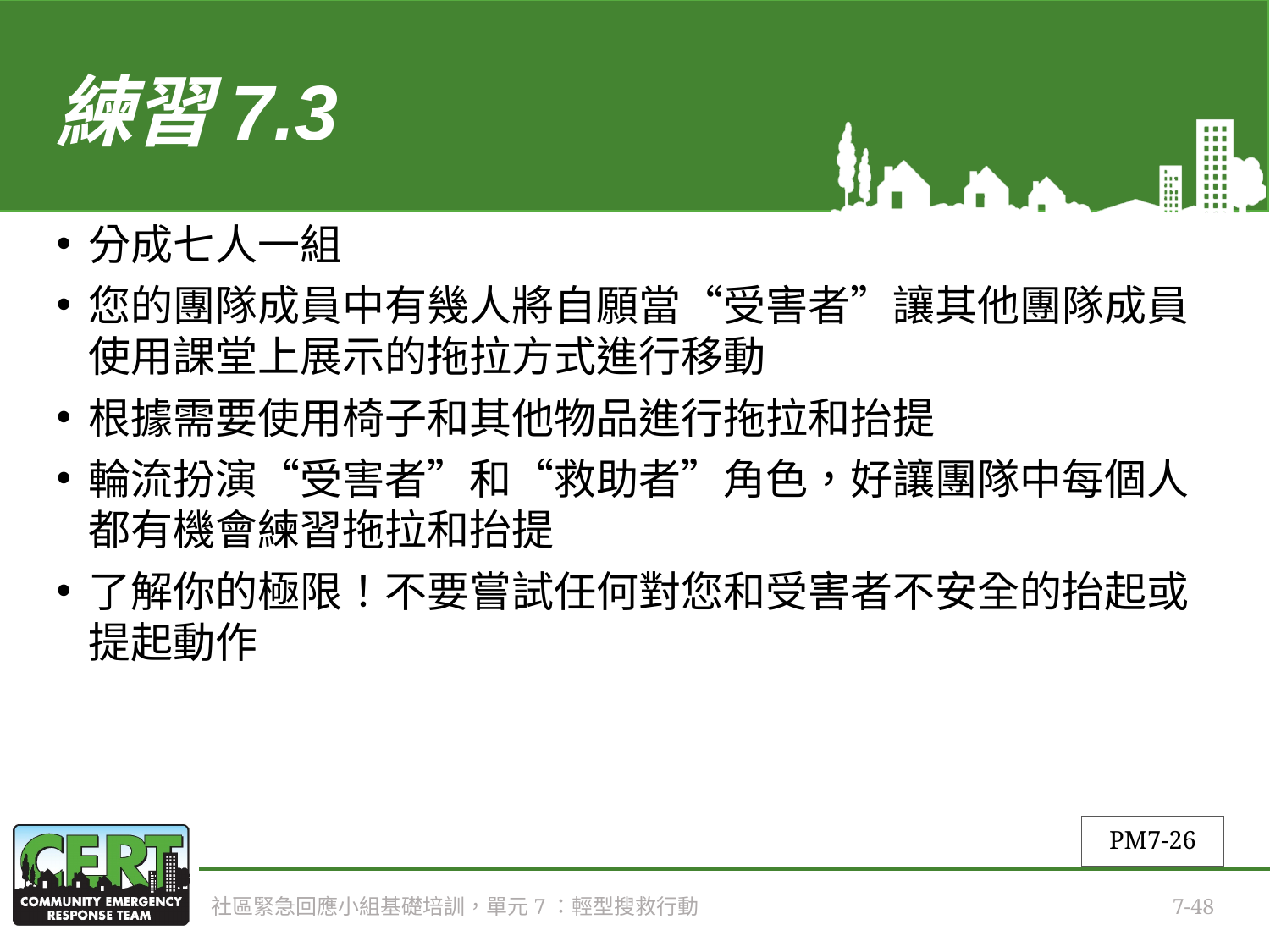

# 練習7.3
分成七人一組
您的團隊成員中有幾人將自願當“受害者”讓其他團隊成員使用課堂上展示的拖拉方式進行移動
根據需要使用椅子和其他物品進行拖拉和抬提
輪流扮演“受害者”和“救助者”角色，好讓團隊中每個人都有機會練習拖拉和抬提
了解你的極限！不要嘗試任何對您和受害者不安全的抬起或提起動作
PM7-26
社區緊急回應小組基礎培訓，單元7：輕型搜救行動
7-48